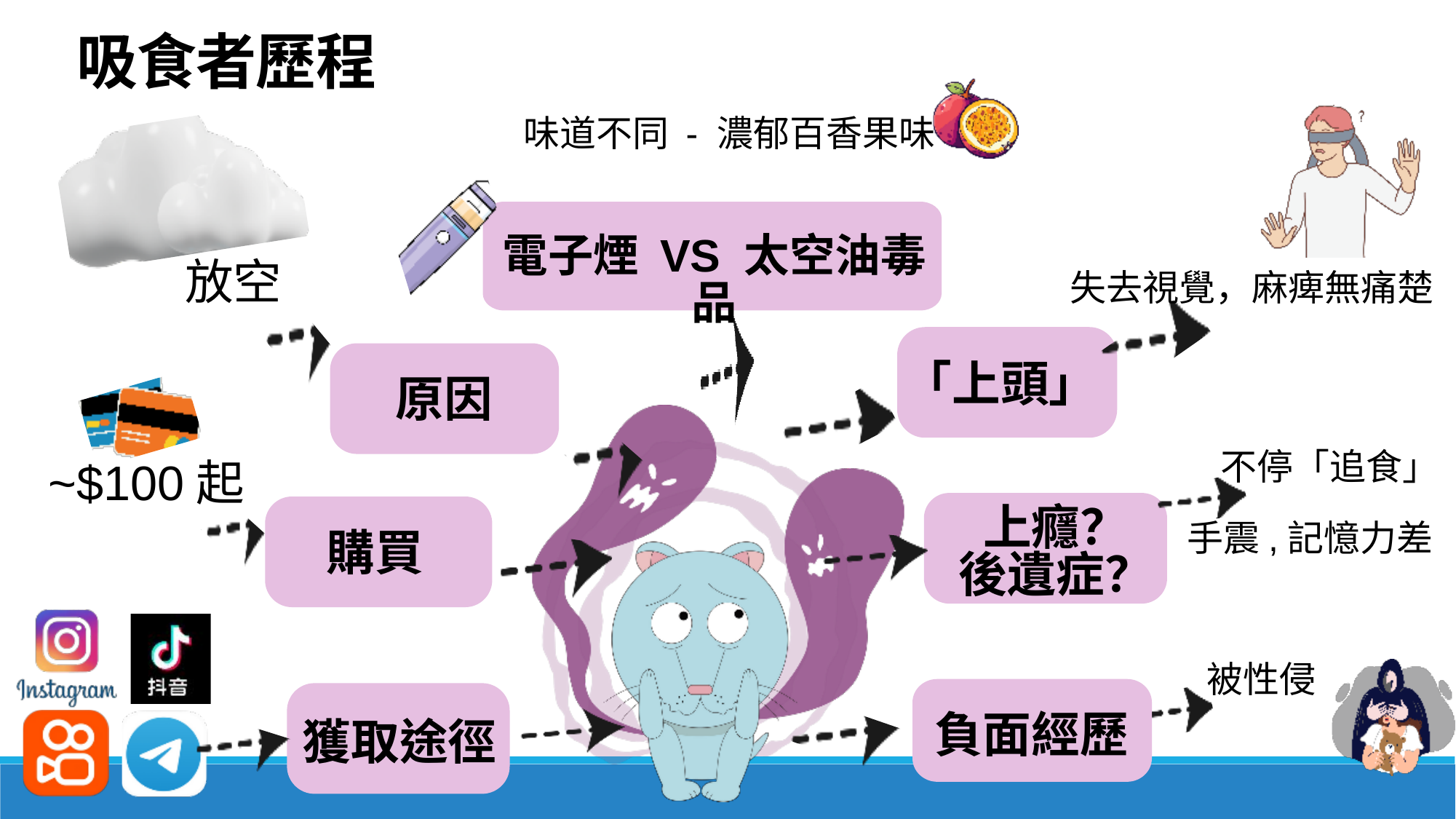

吸食者歷程

味道不同 - 濃郁百香果味

電子煙 VS 太空油毒品
放空
失去視覺，麻痺無痛楚

「上頭」
原因

不停「追食」
~$100起

上癮？
後遺症？

手震,記憶力差
購買

被性侵

獲取途徑

負面經歷